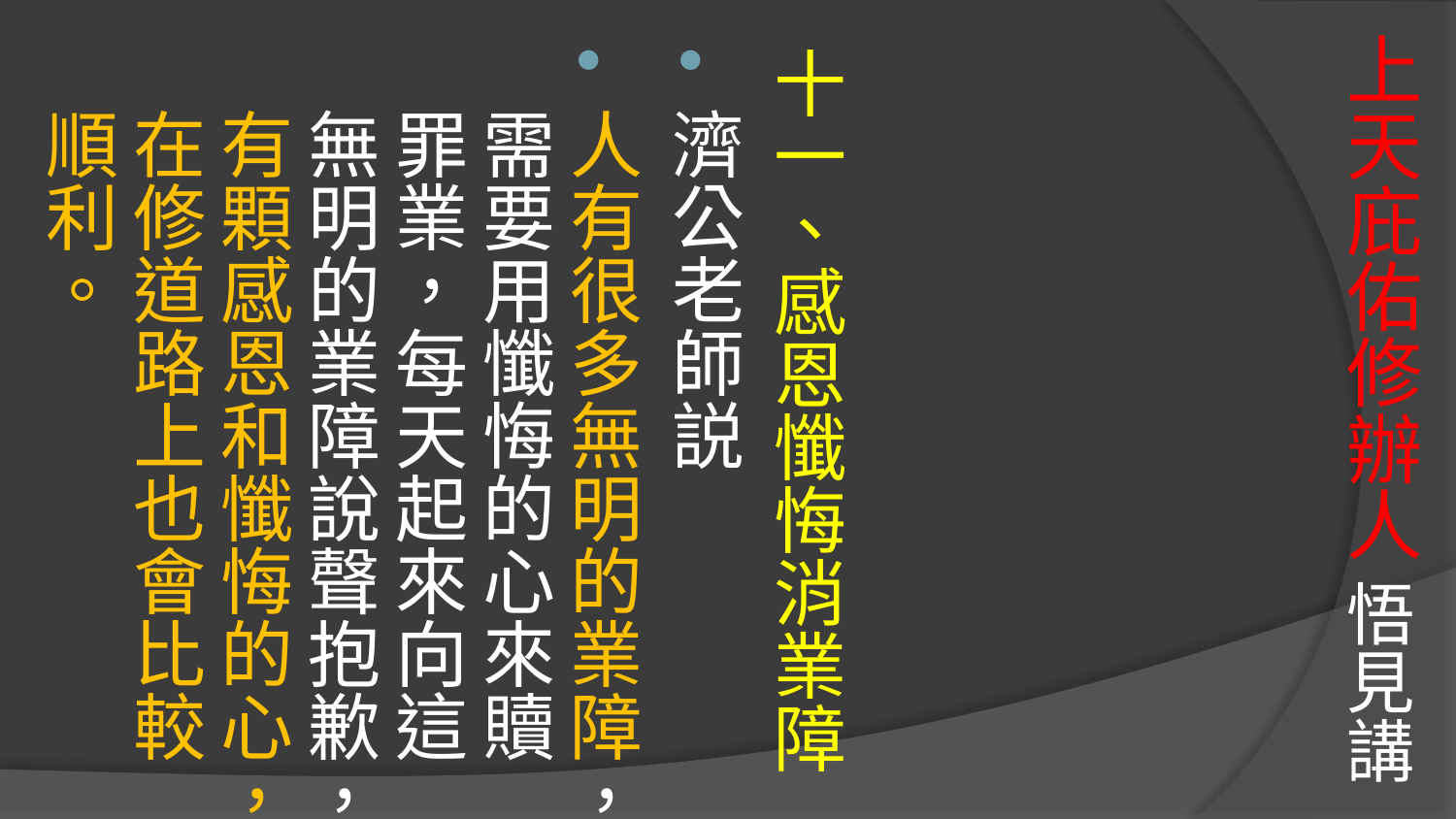

# 上天庇佑修辦人 悟見講
十一、感恩懺悔消業障
濟公老師説
人有很多無明的業障，需要用懺悔的心來贖罪業，每天起來向這無明的業障說聲抱歉，有顆感恩和懺悔的心，在修道路上也會比較順利。